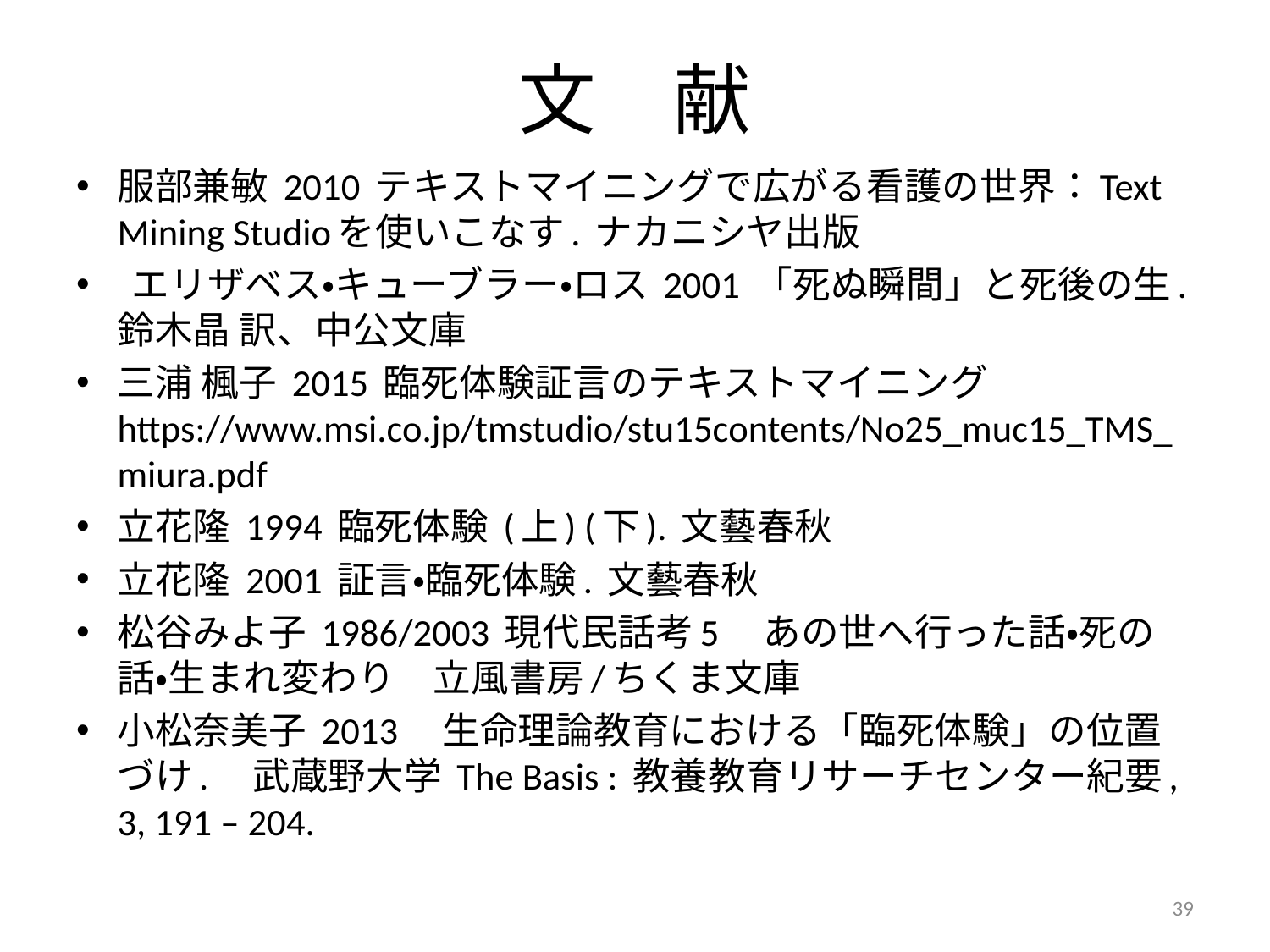

# 文　献
服部兼敏 2010 テキストマイニングで広がる看護の世界：Text Mining Studioを使いこなす. ナカニシヤ出版
 エリザベス・キューブラー・ロス 2001 「死ぬ瞬間」と死後の生. 鈴木晶 訳、中公文庫
三浦 楓子 2015 臨死体験証言のテキストマイニング 　https://www.msi.co.jp/tmstudio/stu15contents/No25_muc15_TMS_miura.pdf
立花隆 1994 臨死体験 (上) (下). 文藝春秋
立花隆 2001 証言・臨死体験. 文藝春秋
松谷みよ子 1986/2003 現代民話考5　あの世へ行った話・死の話・生まれ変わり　立風書房/ちくま文庫
小松奈美子 2013　生命理論教育における「臨死体験」の位置づけ.　武蔵野大学 The Basis : 教養教育リサーチセンター紀要, 3, 191 – 204.
39